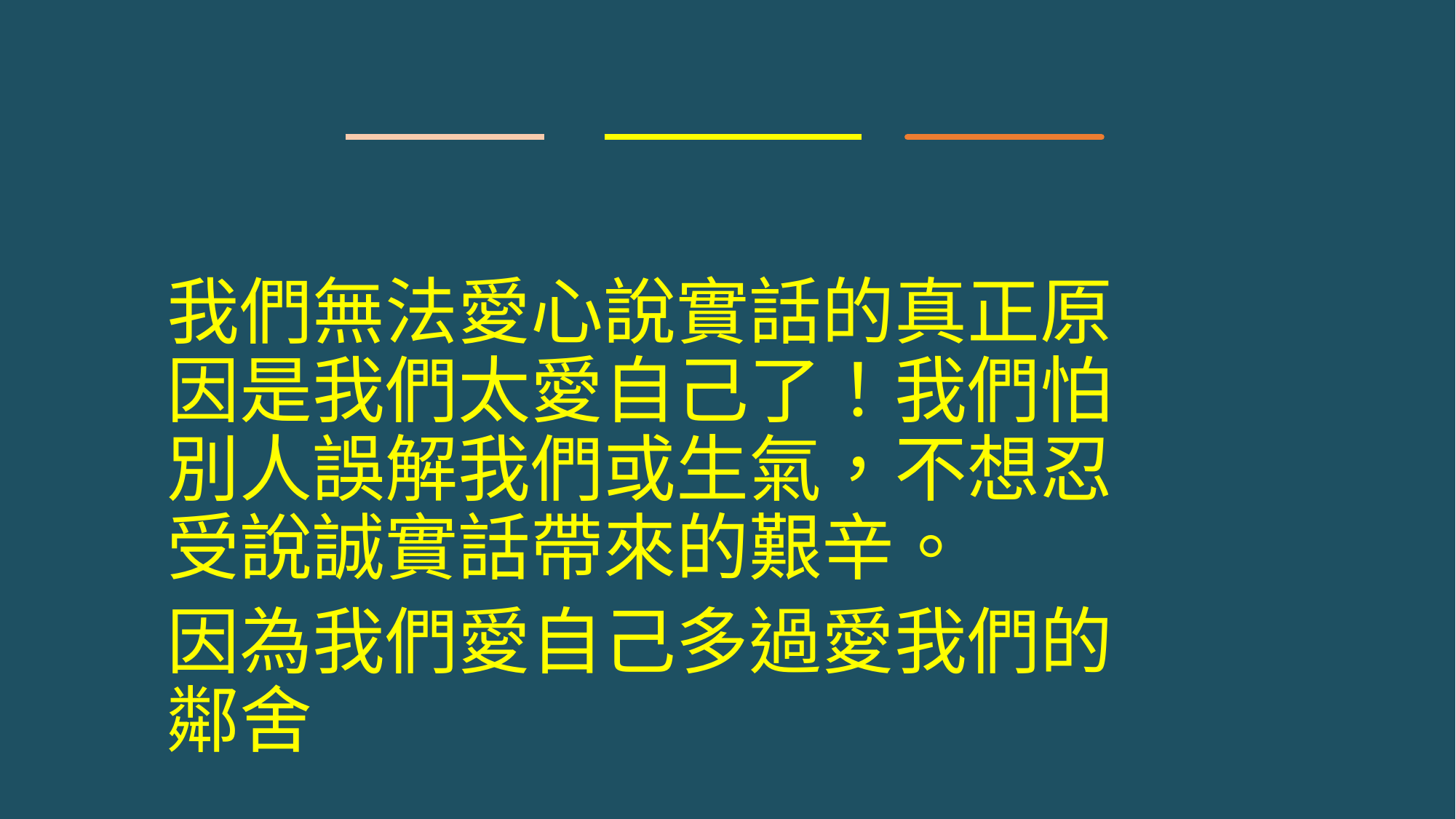

我們無法愛心說實話的真正原因是我們太愛自己了！我們怕別人誤解我們或生氣，不想忍受說誠實話帶來的艱辛。
因為我們愛自己多過愛我們的鄰舍